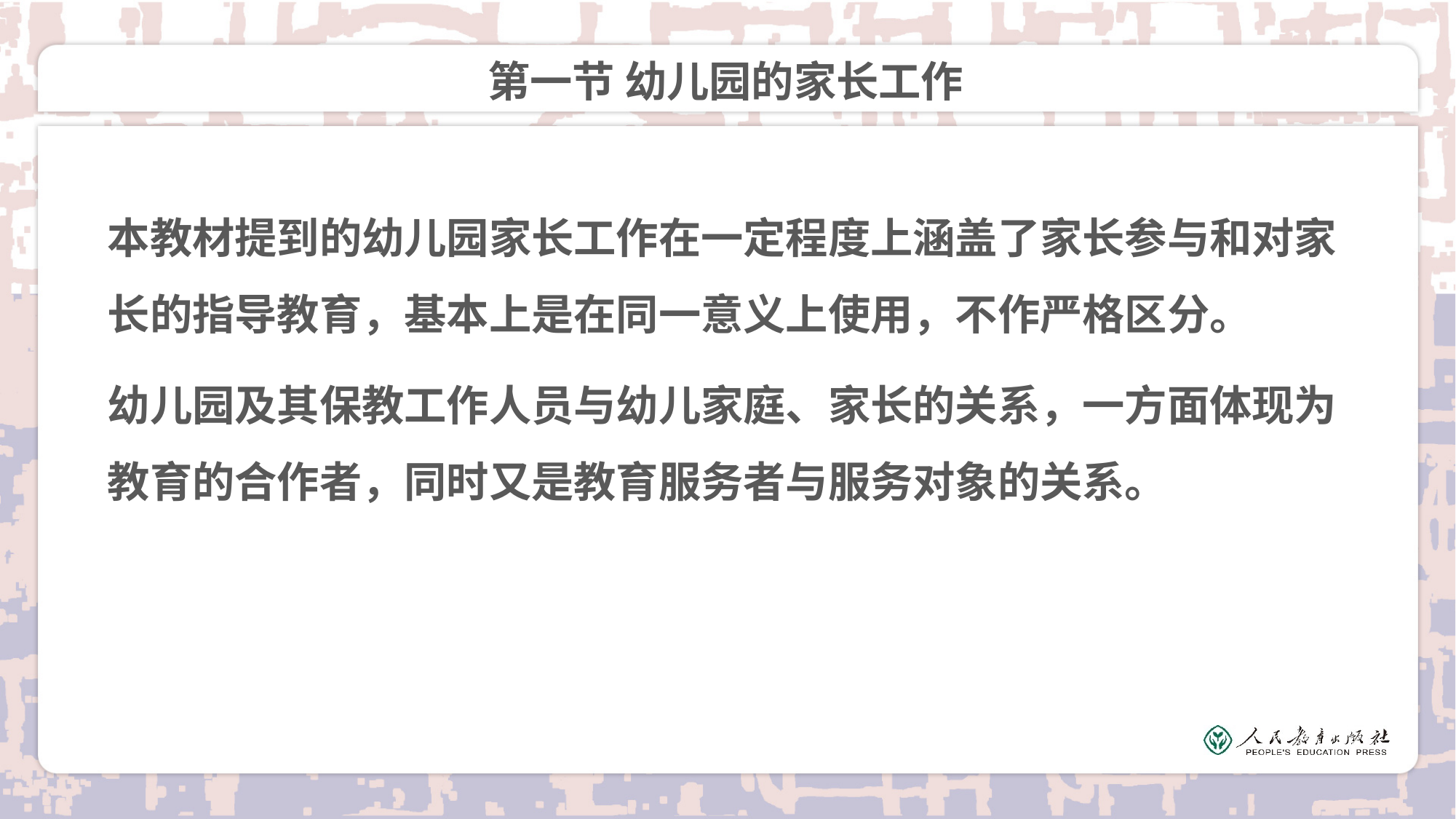

# 第一节 幼儿园的家长工作
本教材提到的幼儿园家长工作在一定程度上涵盖了家长参与和对家长的指导教育，基本上是在同一意义上使用，不作严格区分。
幼儿园及其保教工作人员与幼儿家庭、家长的关系，一方面体现为教育的合作者，同时又是教育服务者与服务对象的关系。